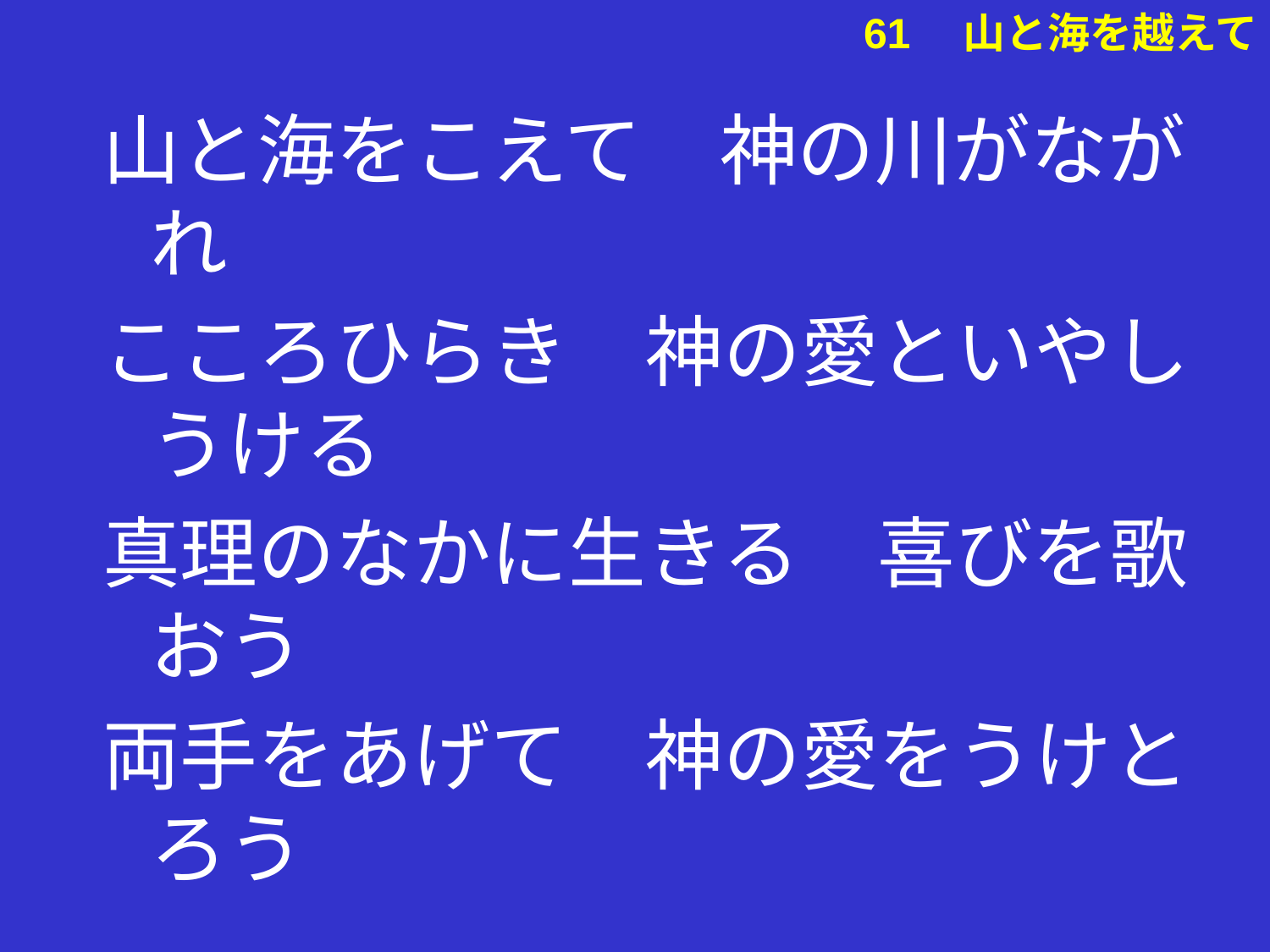

山と海をこえて　神の川がながれ
こころひらき　神の愛といやしうける
真理のなかに生きる　喜びを歌おう
両手をあげて　神の愛をうけとろう

# 61　山と海を越えて